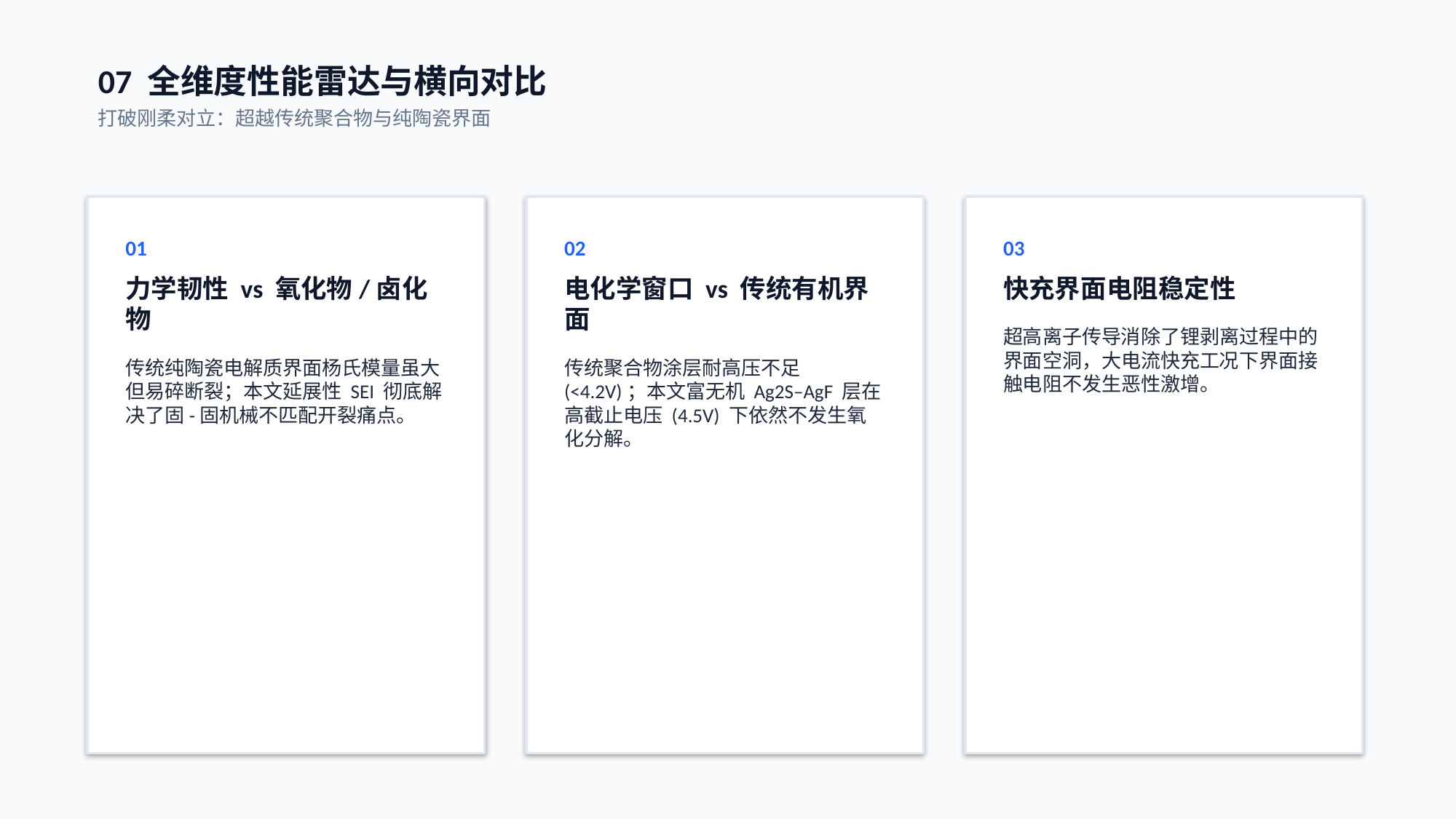

07 全维度性能雷达与横向对比
打破刚柔对立：超越传统聚合物与纯陶瓷界面

01
力学韧性 vs 氧化物/卤化物
传统纯陶瓷电解质界面杨氏模量虽大但易碎断裂；本文延展性 SEI 彻底解决了固-固机械不匹配开裂痛点。
02
电化学窗口 vs 传统有机界面
传统聚合物涂层耐高压不足 (<4.2V)；本文富无机 Ag2S–AgF 层在高截止电压 (4.5V) 下依然不发生氧化分解。
03
快充界面电阻稳定性
超高离子传导消除了锂剥离过程中的界面空洞，大电流快充工况下界面接触电阻不发生恶性激增。